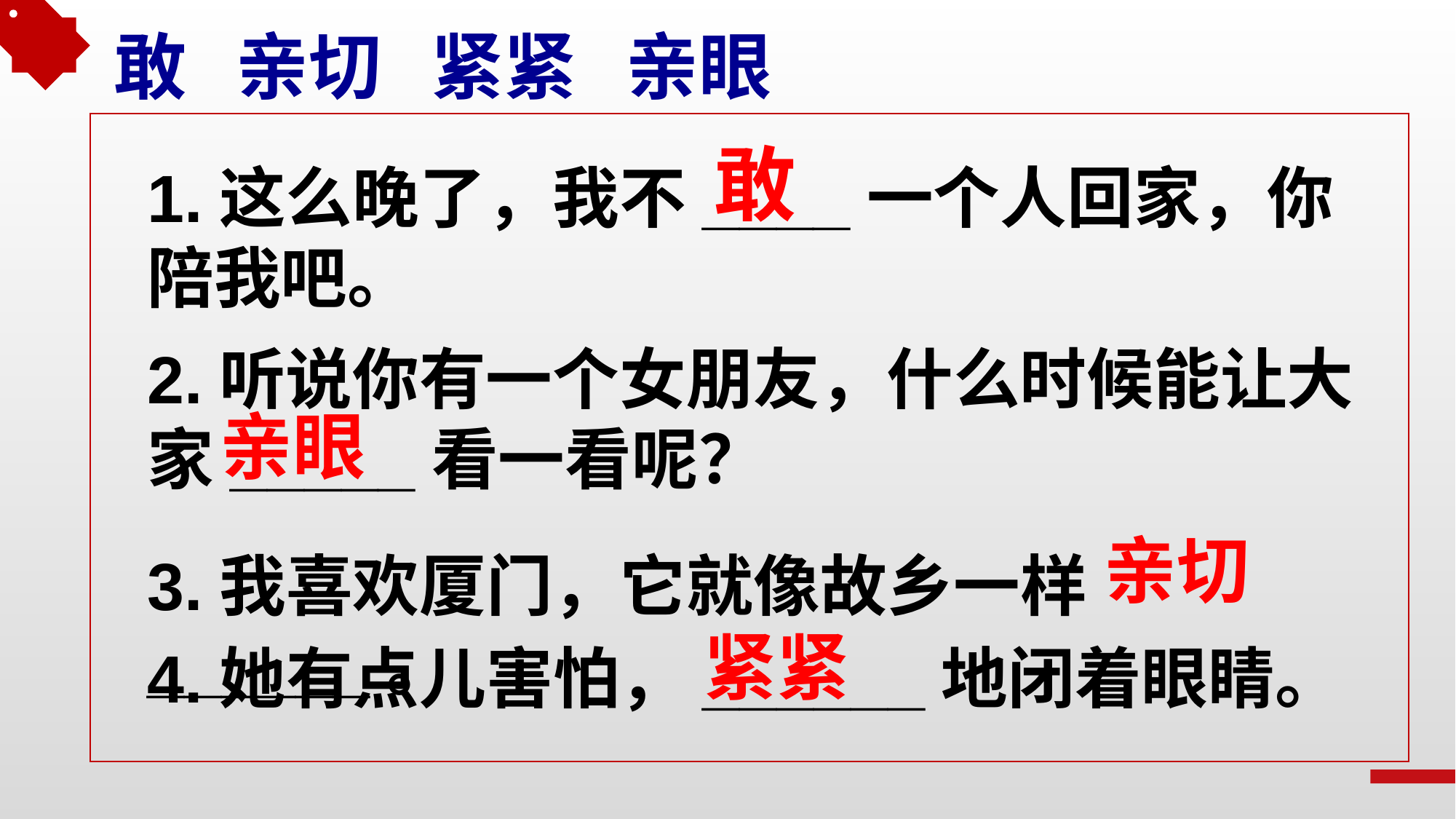

敢   亲切   紧紧   亲眼

敢
1.这么晚了，我不____一个人回家，你陪我吧。
2.听说你有一个女朋友，什么时候能让大家_____看一看呢？
亲眼
亲切
3.我喜欢厦门，它就像故乡一样______。
紧紧
4.她有点儿害怕，______地闭着眼睛。